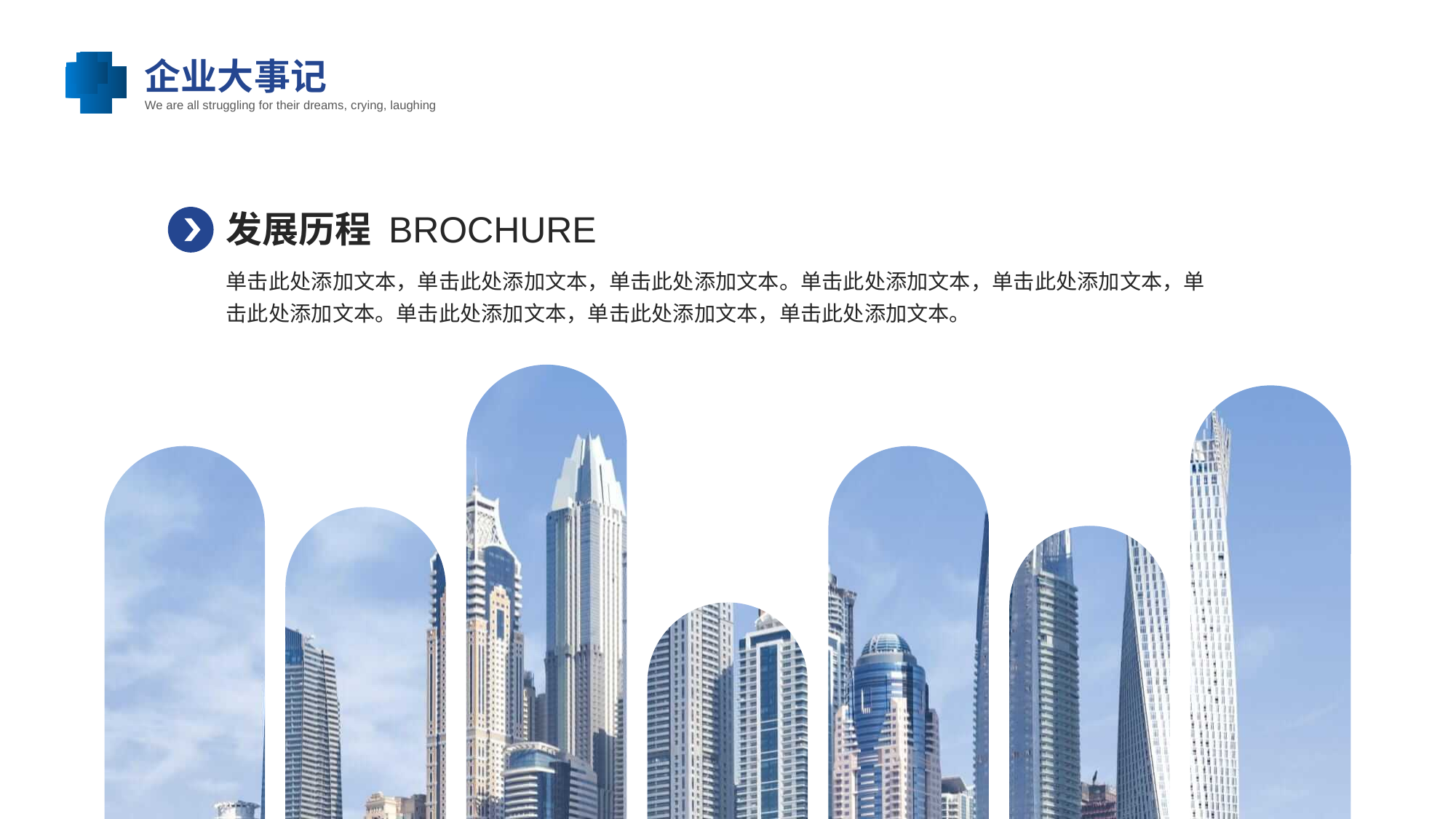

企业大事记
We are all struggling for their dreams, crying, laughing

发展历程 BROCHURE

单击此处添加文本，单击此处添加文本，单击此处添加文本。单击此处添加文本，单击此处添加文本，单击此处添加文本。单击此处添加文本，单击此处添加文本，单击此处添加文本。